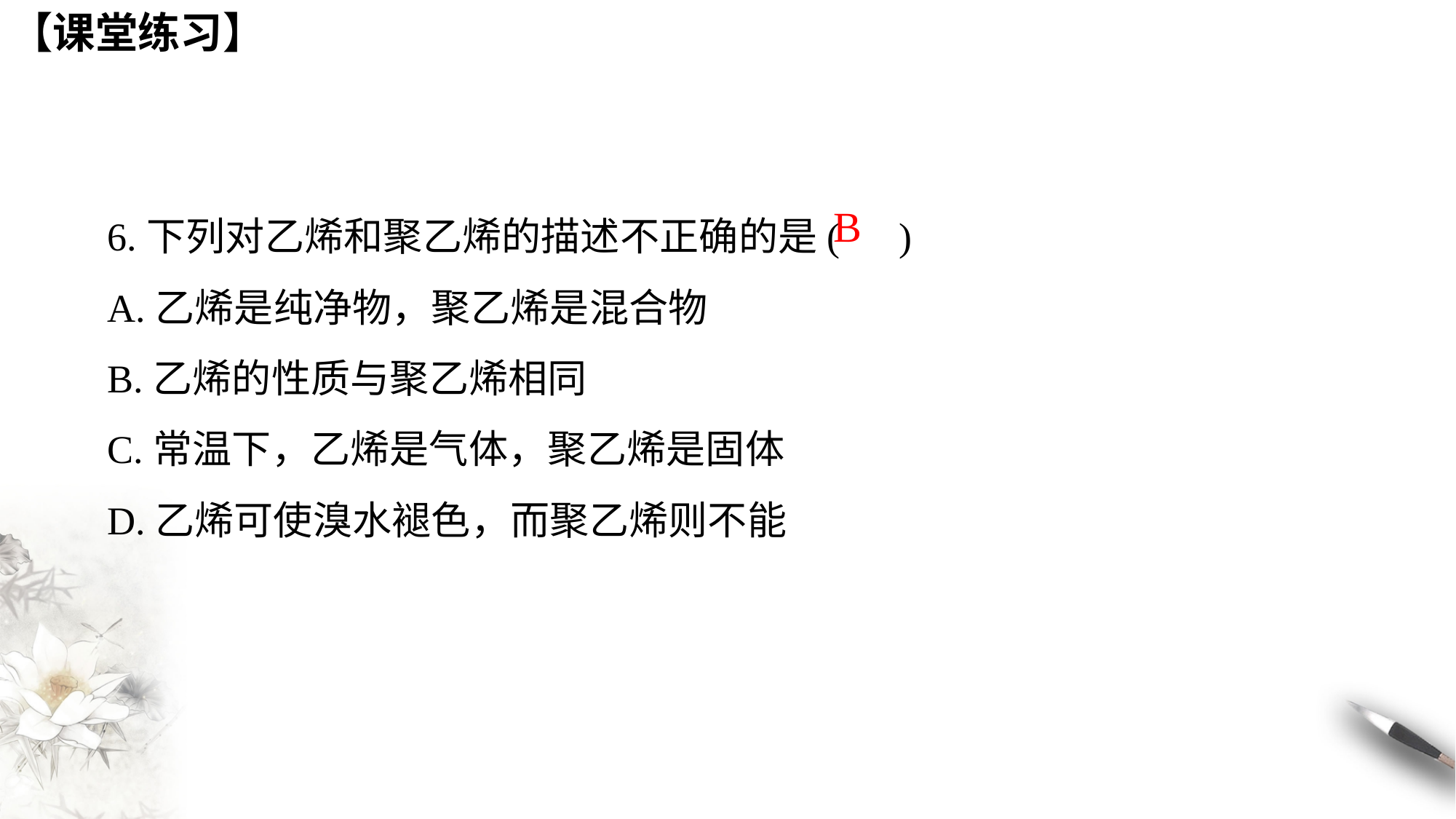

【课堂练习】
6.下列对乙烯和聚乙烯的描述不正确的是(      )
A.乙烯是纯净物，聚乙烯是混合物
B.乙烯的性质与聚乙烯相同
C.常温下，乙烯是气体，聚乙烯是固体
D.乙烯可使溴水褪色，而聚乙烯则不能
B